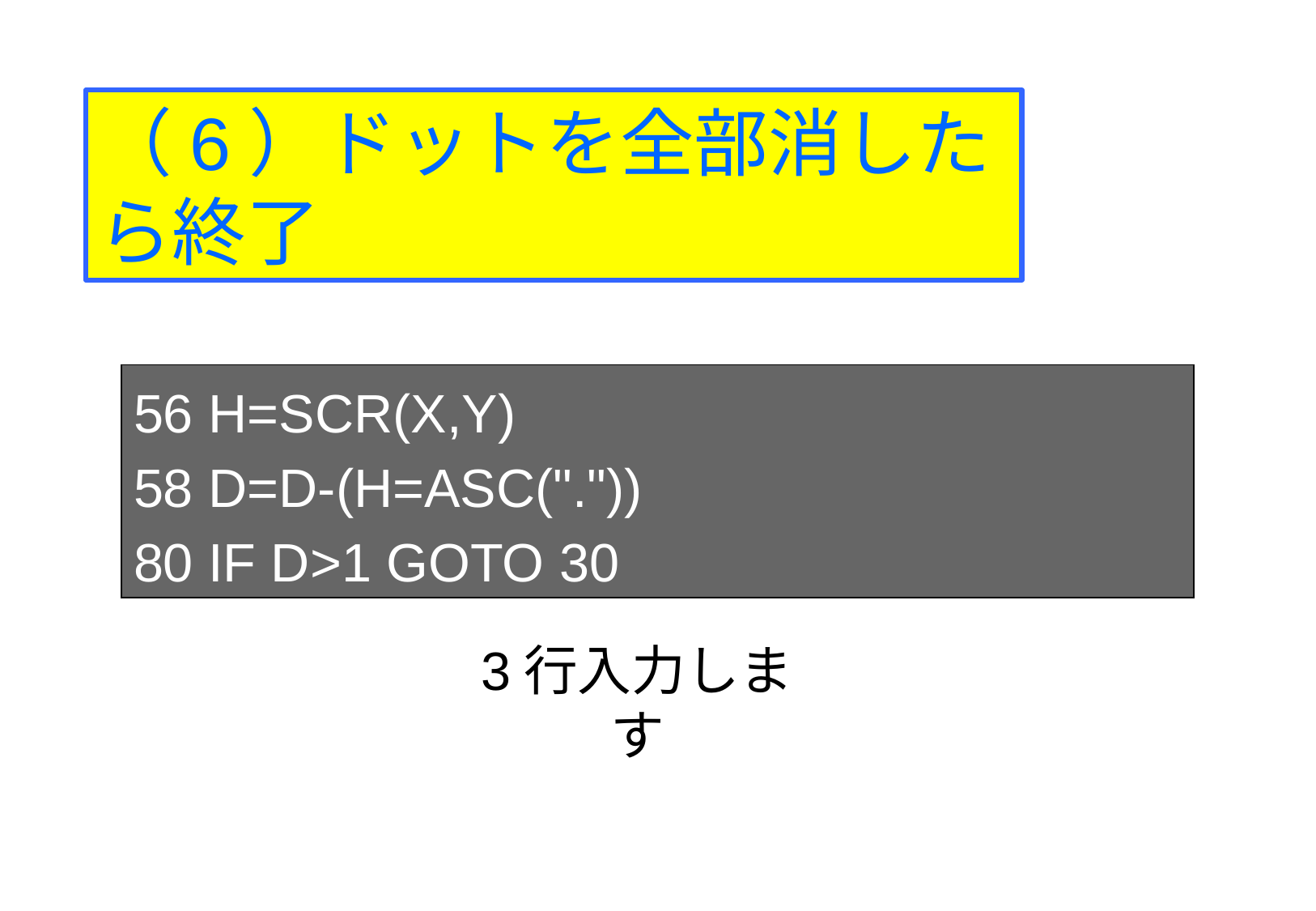

（6）ドットを全部消したら終了
56 H=SCR(X,Y)
58 D=D-(H=ASC("."))
80 IF D>1 GOTO 30
3行入力します